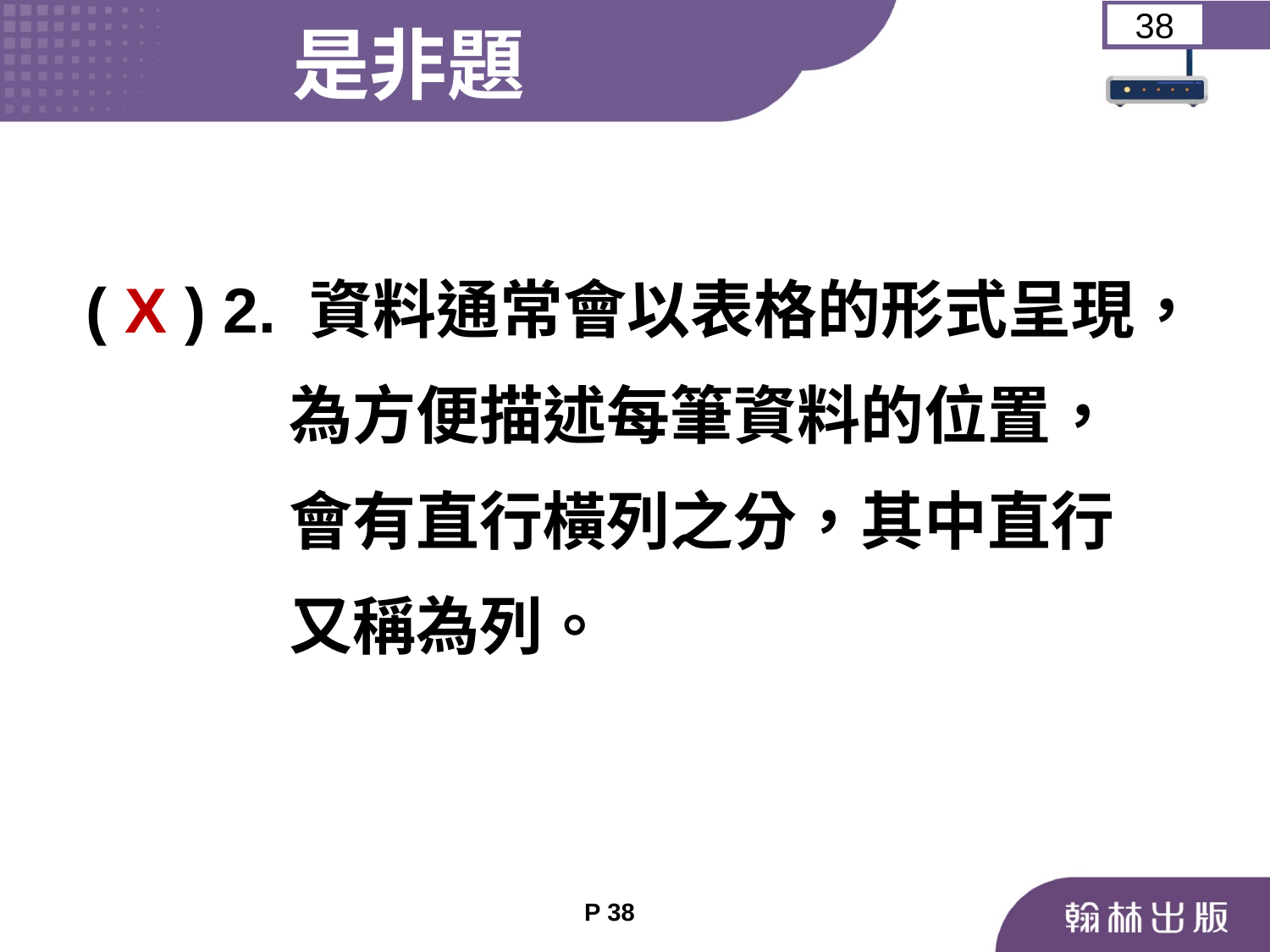

是非題

38
	 ( X ) 2. 資料通常會以表格的形式呈現，
                為方便描述每筆資料的位置，
                會有直行橫列之分，其中直行
                又稱為列。
P 38